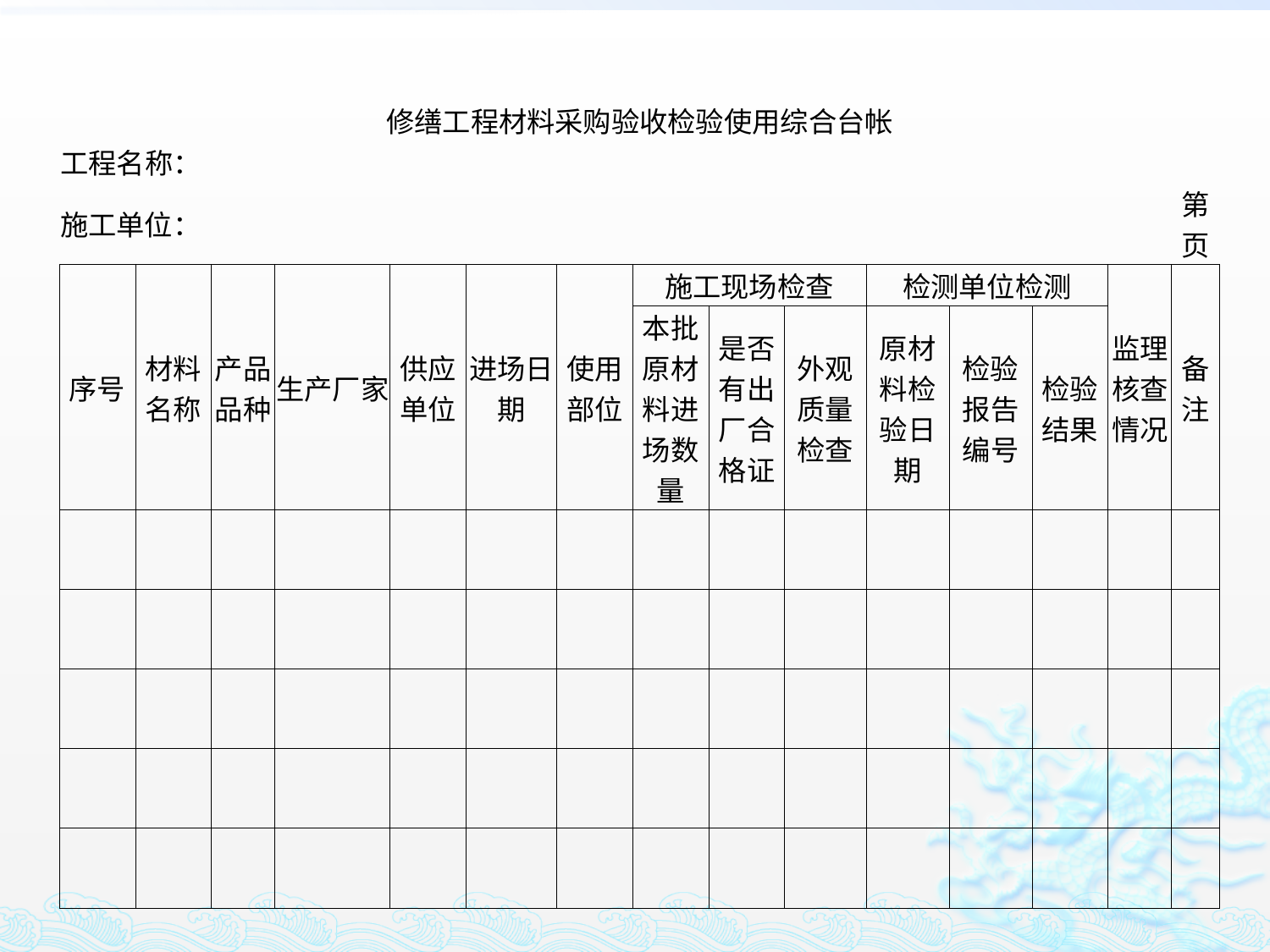

| 修缮工程材料采购验收检验使用综合台帐 |  |  |  |  |  |  |  |  |  |  |  |  |  |  |
| --- | --- | --- | --- | --- | --- | --- | --- | --- | --- | --- | --- | --- | --- | --- |
| 工程名称： |  |  |  |  |  |  |  |  |  |  |  |  |  |  |
| 施工单位： |  |  |  |  |  |  |  |  |  |  |  |  |  | 第 页 |
| 序号 | 材料名称 | 产品品种 | 生产厂家 | 供应单位 | 进场日期 | 使用部位 | 施工现场检查 |  |  | 检测单位检测 |  |  | 监理核查情况 | 备注 |
|  |  |  |  |  |  |  | 本批原材料进场数量 | 是否有出厂合格证 | 外观质量检查 | 原材料检验日期 | 检验报告编号 | 检验结果 |  |  |
|  |  |  |  |  |  |  |  |  |  |  |  |  |  |  |
|  |  |  |  |  |  |  |  |  |  |  |  |  |  |  |
|  |  |  |  |  |  |  |  |  |  |  |  |  |  |  |
|  |  |  |  |  |  |  |  |  |  |  |  |  |  |  |
|  |  |  |  |  |  |  |  |  |  |  |  |  |  |  |